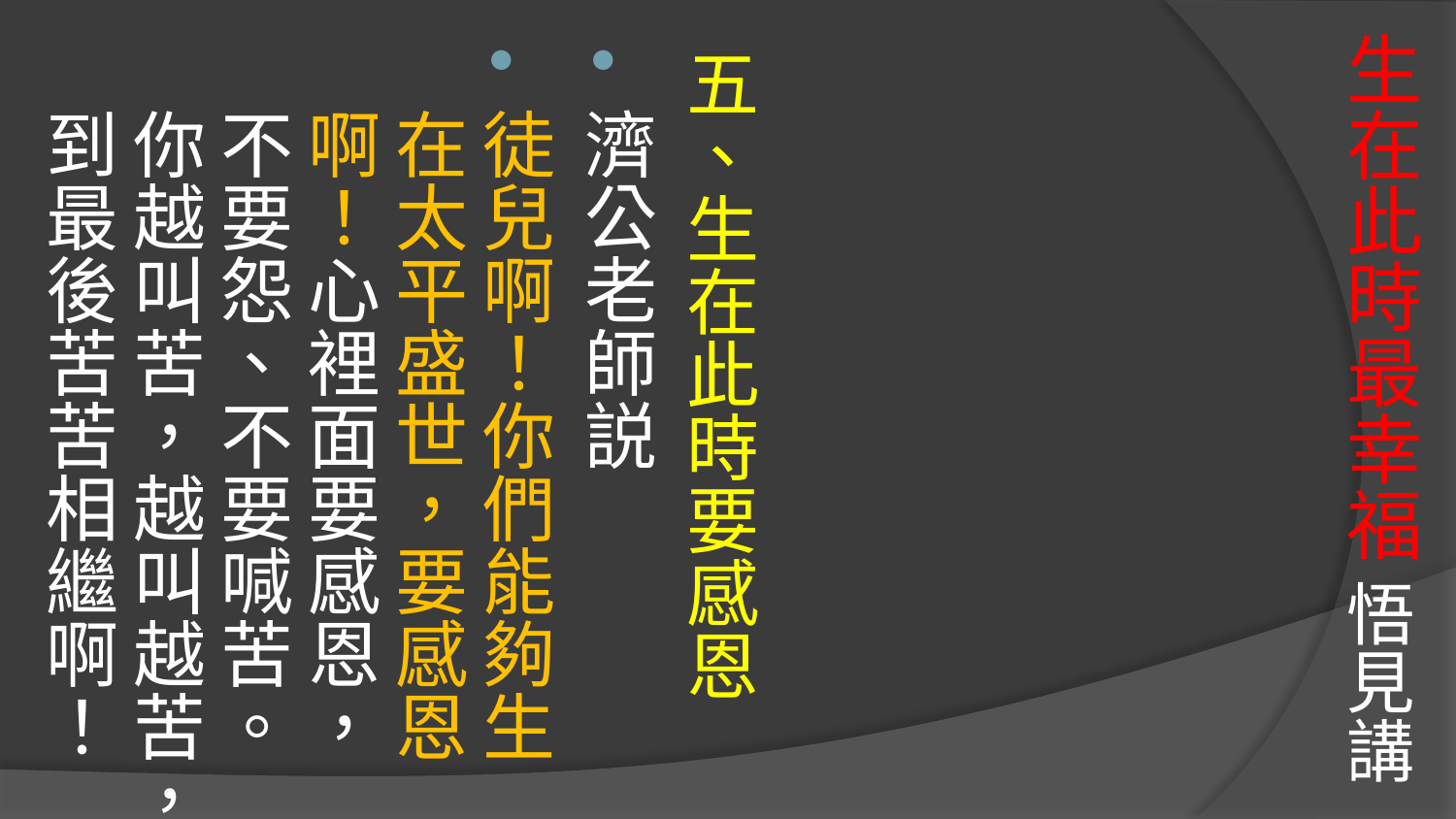

# 生在此時最幸福 悟見講
五、生在此時要感恩
濟公老師説
徒兒啊！你們能夠生在太平盛世，要感恩啊！心裡面要感恩，不要怨、不要喊苦。你越叫苦，越叫越苦，到最後苦苦相繼啊！